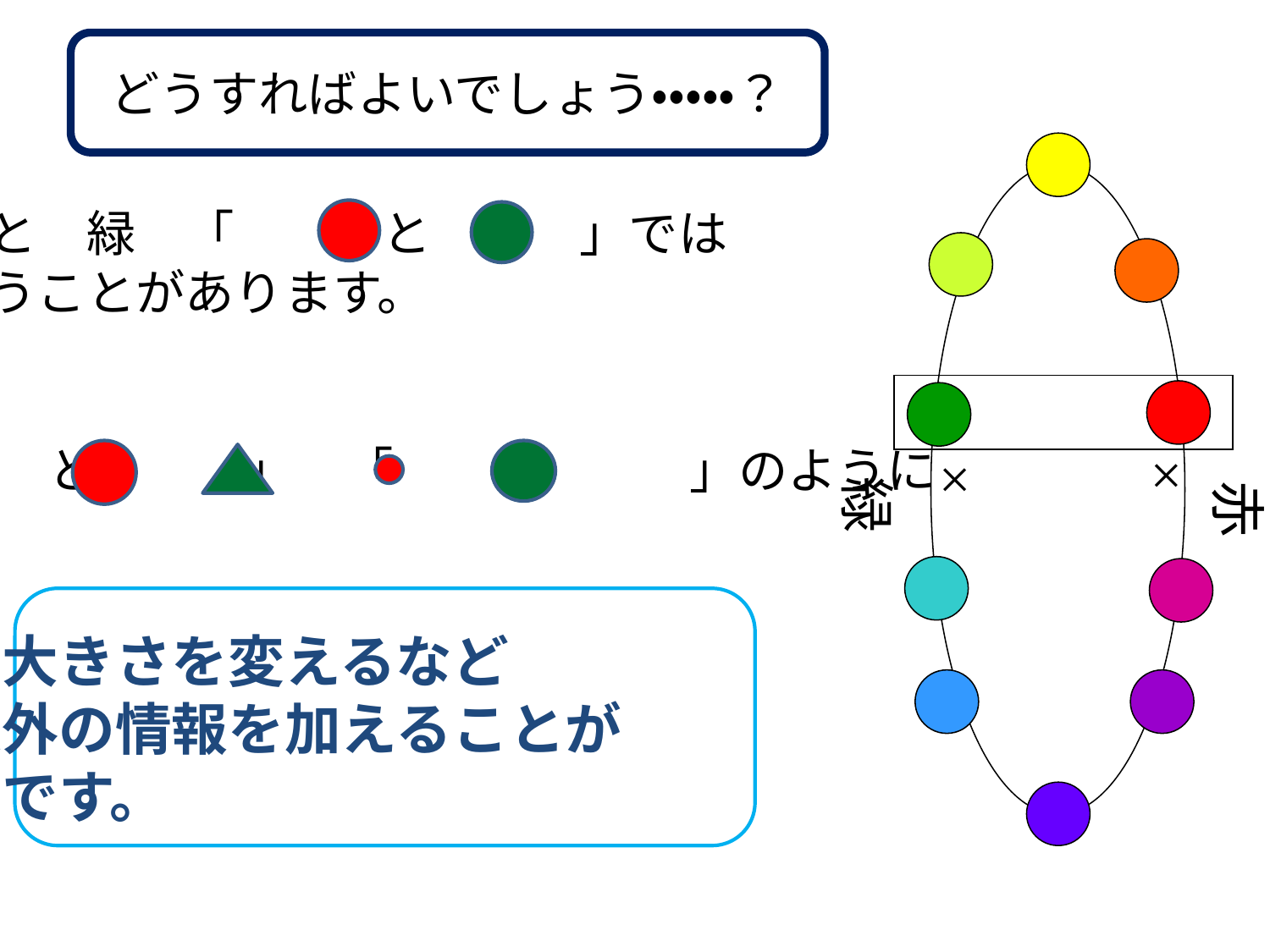

どうすればよいでしょう・・・・・？

赤　と　緑　「　　　と　　　」では
戸惑うことがあります。

「　　 と　　　」　「　　と　　　」のように

形や大きさを変えるなど
色以外の情報を加えることが
大切です。

×
×
緑
赤